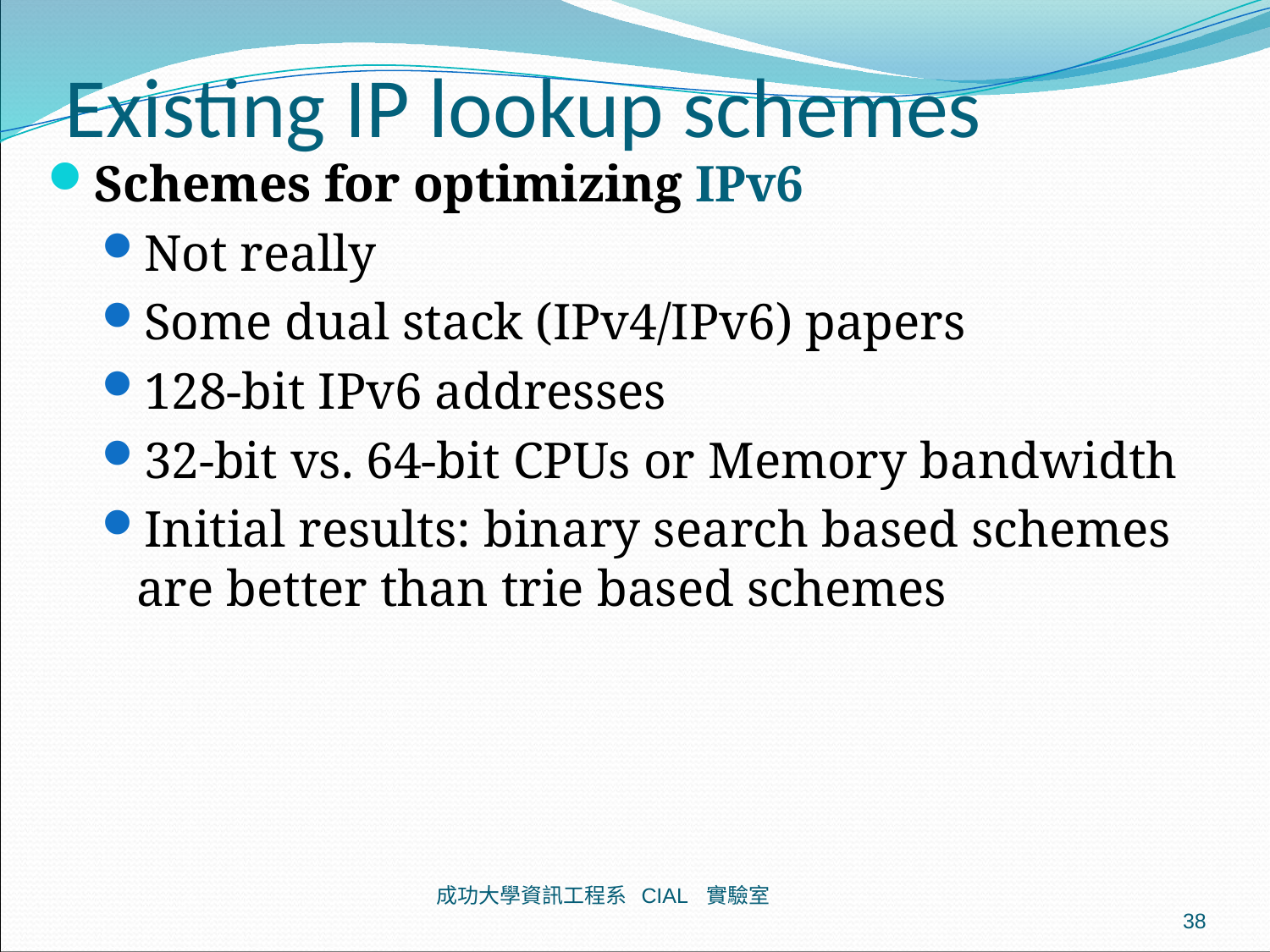

# Existing IP lookup schemes
Schemes for optimizing IPv6
Not really
Some dual stack (IPv4/IPv6) papers
128-bit IPv6 addresses
32-bit vs. 64-bit CPUs or Memory bandwidth
Initial results: binary search based schemes are better than trie based schemes
成功大學資訊工程系  CIAL 實驗室

38